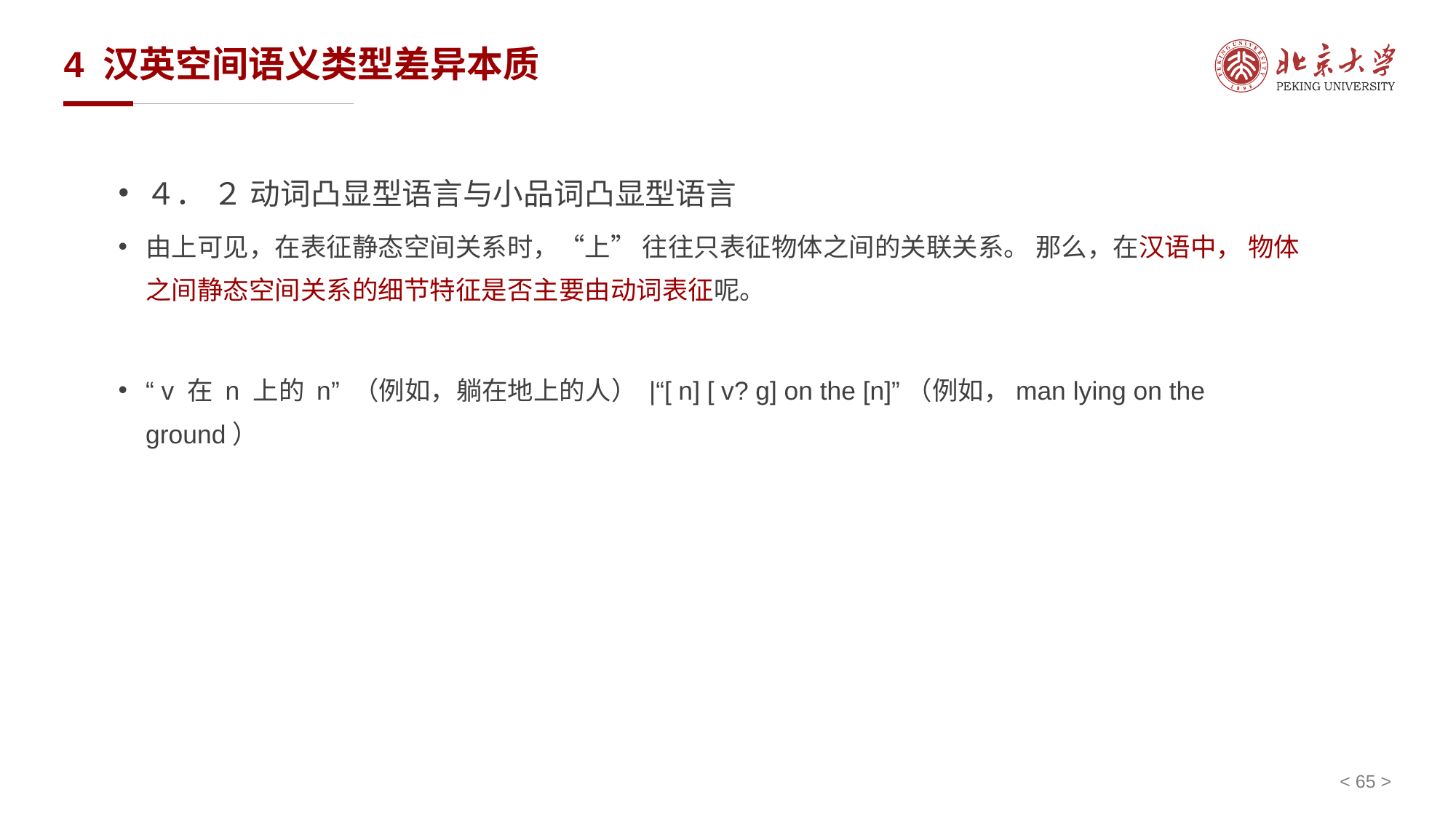

# 4 汉英空间语义类型差异本质
４． ２ 动词凸显型语言与小品词凸显型语言
由上可见，在表征静态空间关系时，“上” 往往只表征物体之间的关联关系。 那么，在汉语中， 物体之间静态空间关系的细节特征是否主要由动词表征呢。

“ v 在 n 上的 n” （例如，躺在地上的人） |“[ n] [ v? g] on the [n]”（例如，man lying on the ground）

< 65 >